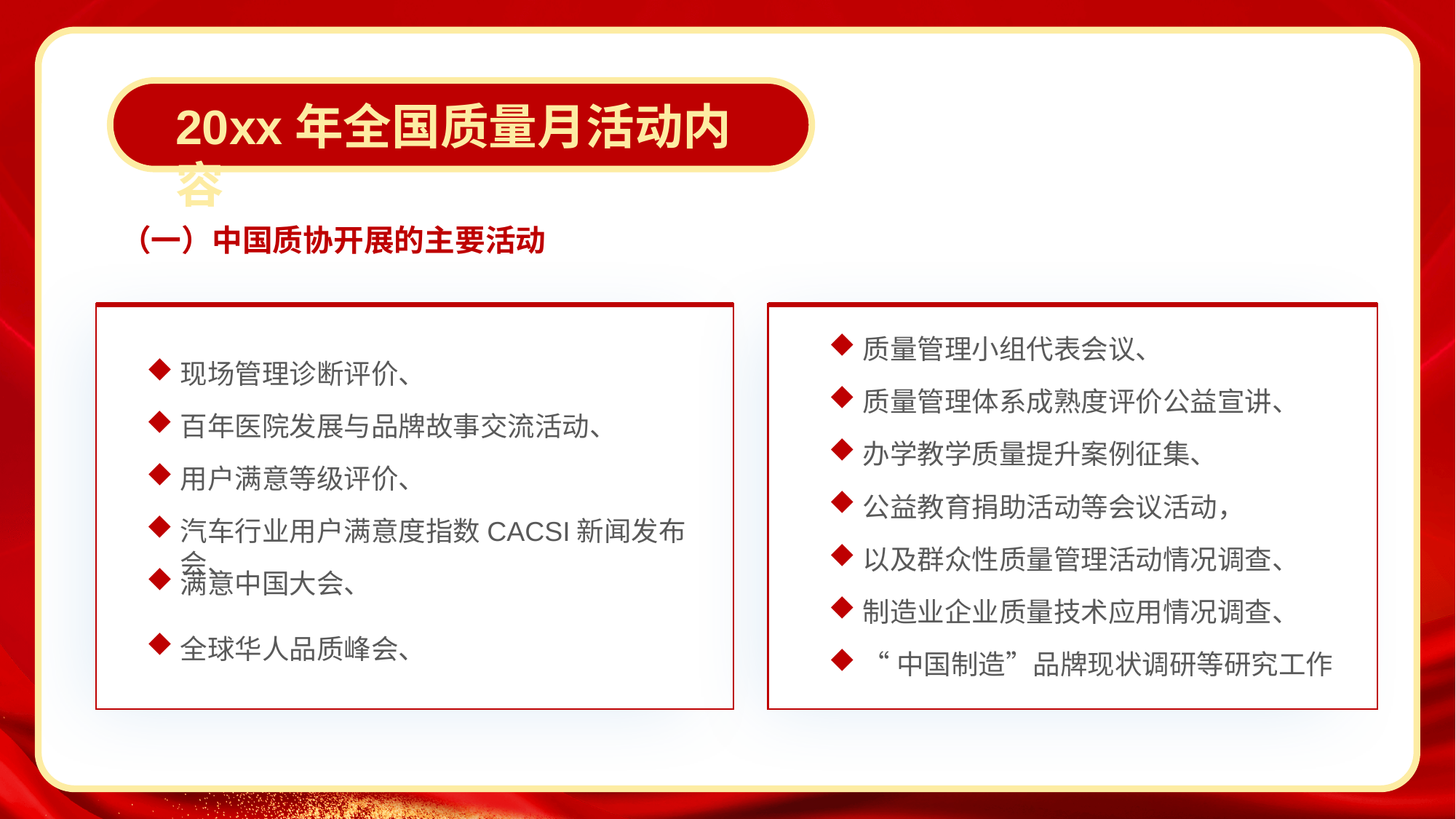

20xx年全国质量月活动内容
（一）中国质协开展的主要活动

质量管理小组代表会议、
质量管理体系成熟度评价公益宣讲、
办学教学质量提升案例征集、
公益教育捐助活动等会议活动，
以及群众性质量管理活动情况调查、
制造业企业质量技术应用情况调查、
“中国制造”品牌现状调研等研究工作

现场管理诊断评价、
百年医院发展与品牌故事交流活动、
用户满意等级评价、
汽车行业用户满意度指数CACSI新闻发布会、
满意中国大会、
全球华人品质峰会、